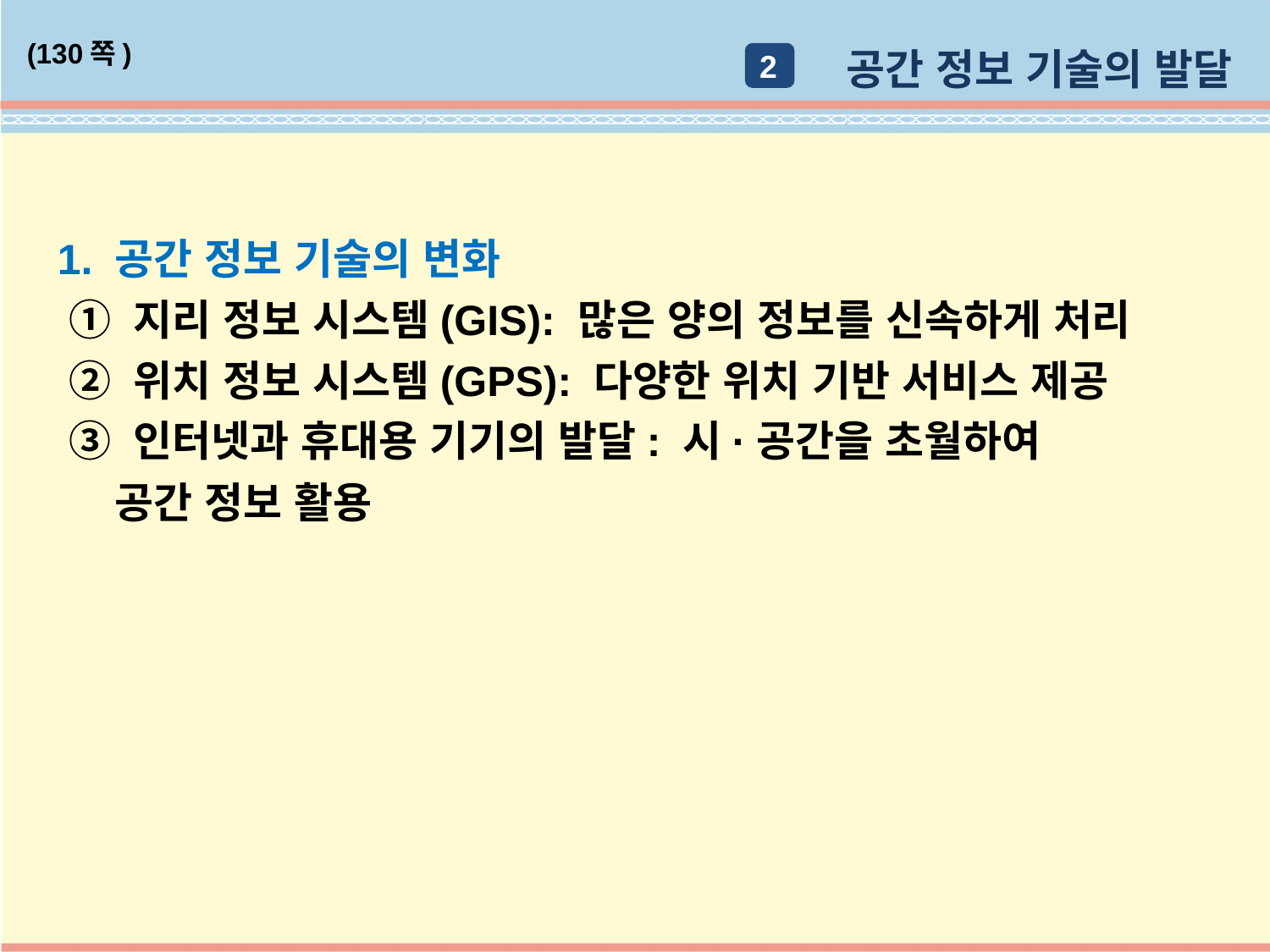

공간 정보 기술의 발달
(130쪽)
2
1. 공간 정보 기술의 변화
 ① 지리 정보 시스템(GIS): 많은 양의 정보를 신속하게 처리
 ② 위치 정보 시스템(GPS): 다양한 위치 기반 서비스 제공
 ③ 인터넷과 휴대용 기기의 발달: 시·공간을 초월하여
    공간 정보 활용